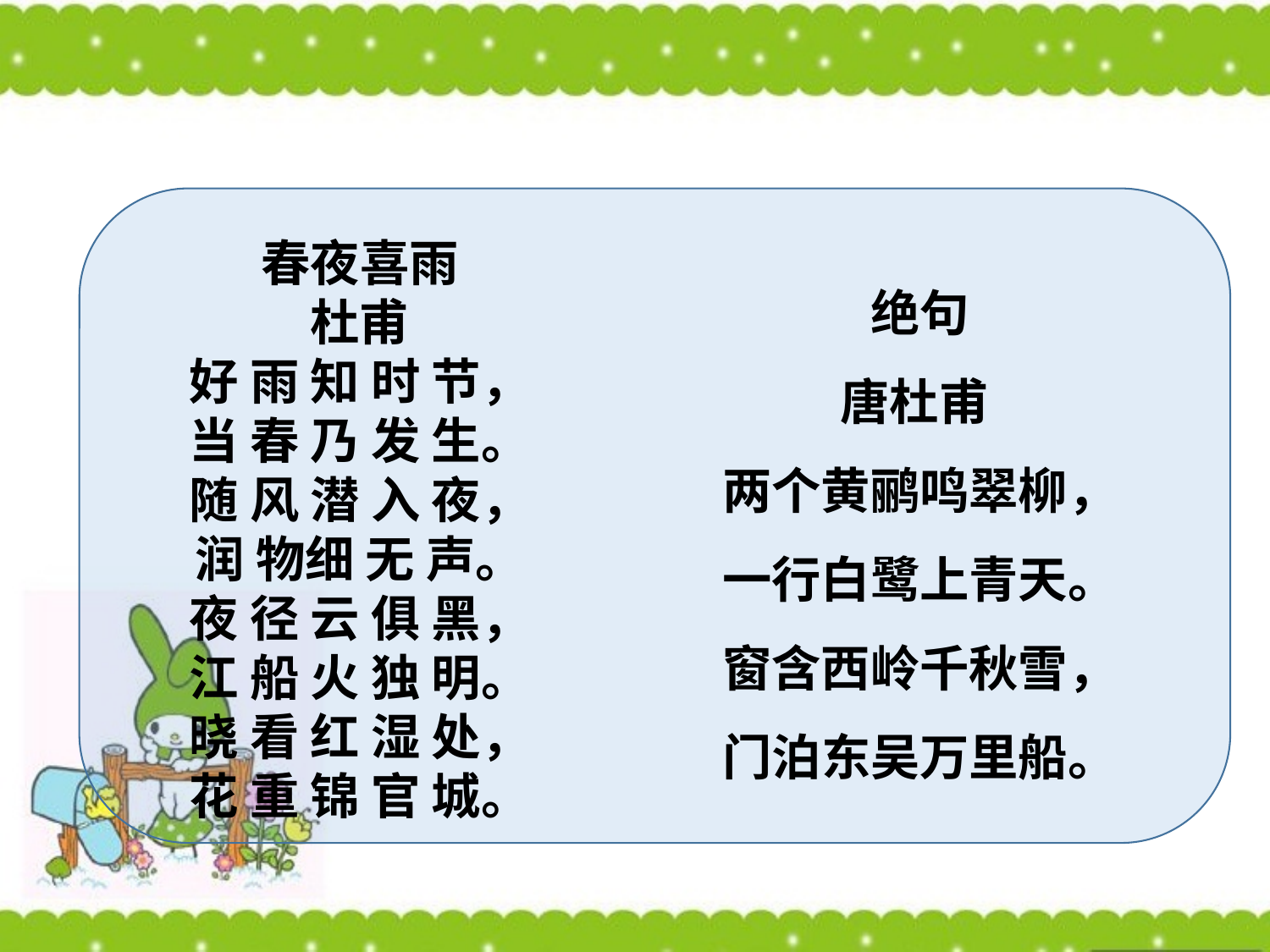

春夜喜雨
杜甫
好 雨 知 时 节，
当 春 乃 发 生。
随 风 潜 入 夜，
润 物细 无 声。
夜 径 云 俱 黑，
江 船 火 独 明。
晓 看 红 湿 处，
花 重 锦 官 城。
绝句
唐杜甫
两个黄鹂鸣翠柳，
一行白鹭上青天。
窗含西岭千秋雪，
门泊东吴万里船。